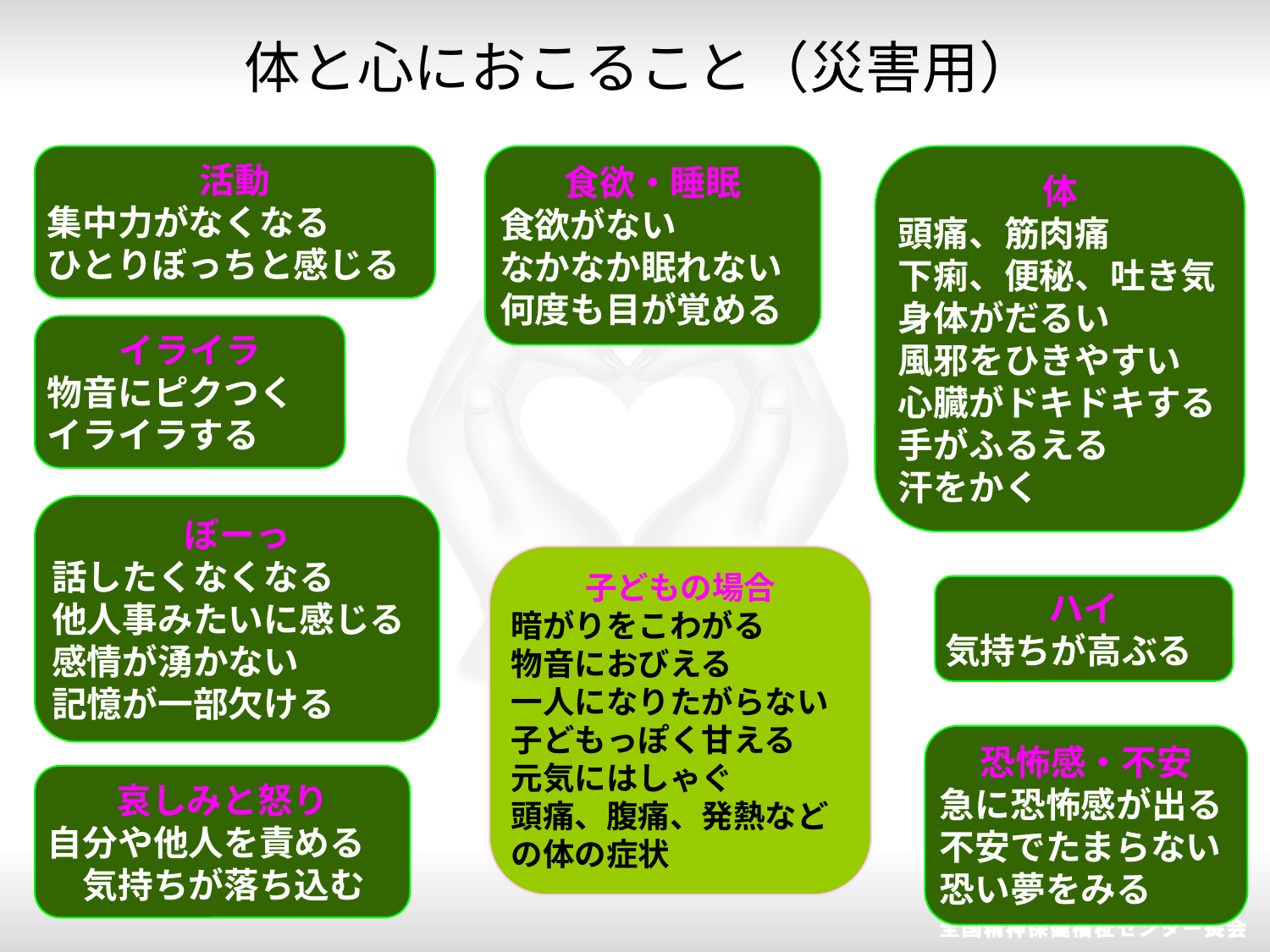

体と心におこること（災害用）
活動
集中力がなくなる
ひとりぼっちと感じる
食欲・睡眠
食欲がない
なかなか眠れない
何度も目が覚める
体
頭痛、筋肉痛
下痢、便秘、吐き気
身体がだるい
風邪をひきやすい
心臓がドキドキする
手がふるえる
汗をかく
イライラ
物音にピクつく
イライラする
ぼーっ
話したくなくなる
他人事みたいに感じる
感情が湧かない
記憶が一部欠ける
ぼーっ
ぼーっとしている、話をしなくなる
ぼーっ
ぼーっとしている、話をしなくなる
子どもの場合
暗がりをこわがる
物音におびえる
一人になりたがらない
子どもっぽく甘える
元気にはしゃぐ
頭痛、腹痛、発熱などの体の症状
ハイ
気持ちが高ぶる
恐怖感・不安
急に恐怖感が出る
不安でたまらない
恐い夢をみる
哀しみと怒り
自分や他人を責める　気持ちが落ち込む